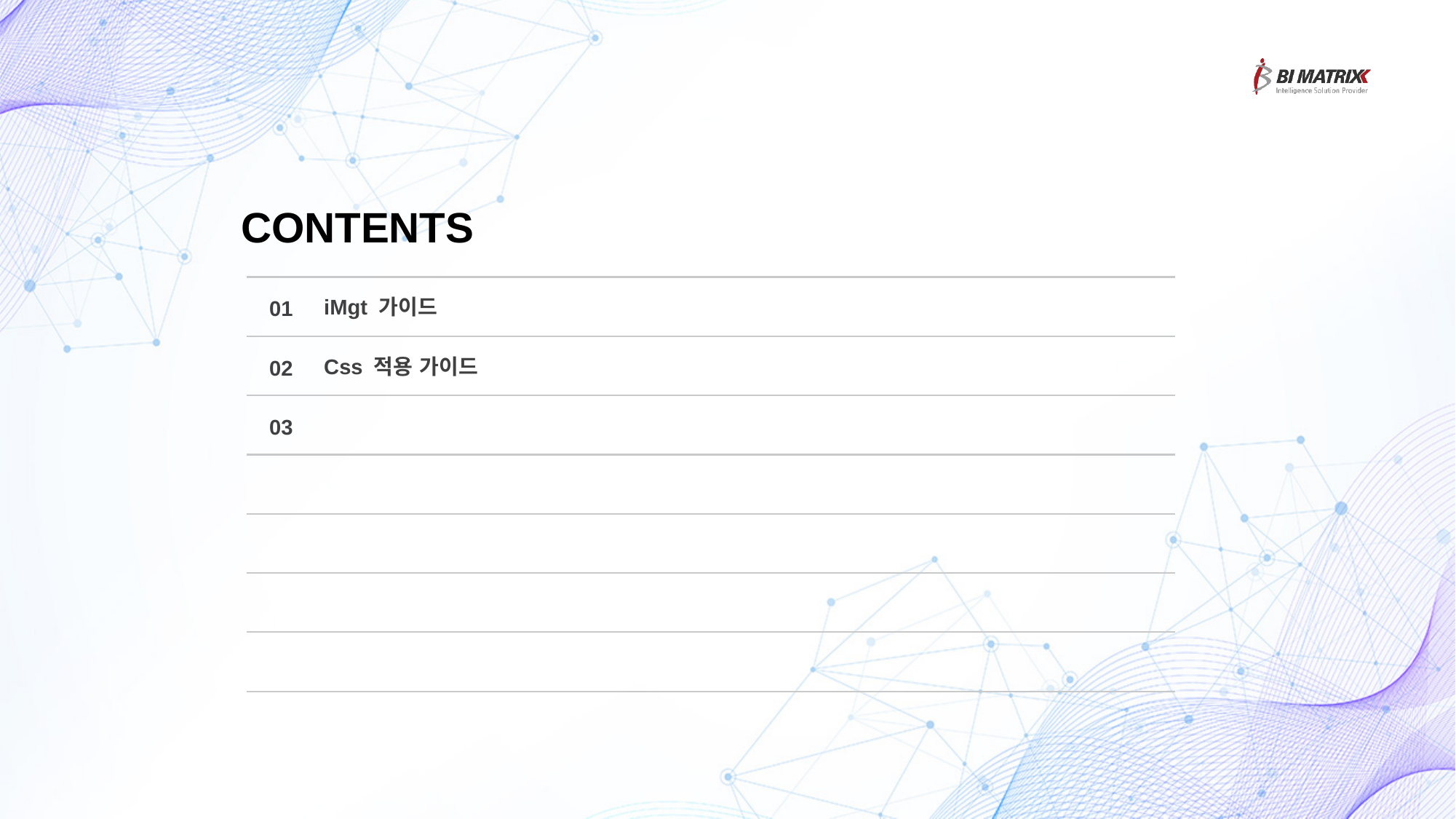

CONTENTS
iMgt 가이드
01
Css 적용 가이드
02

03